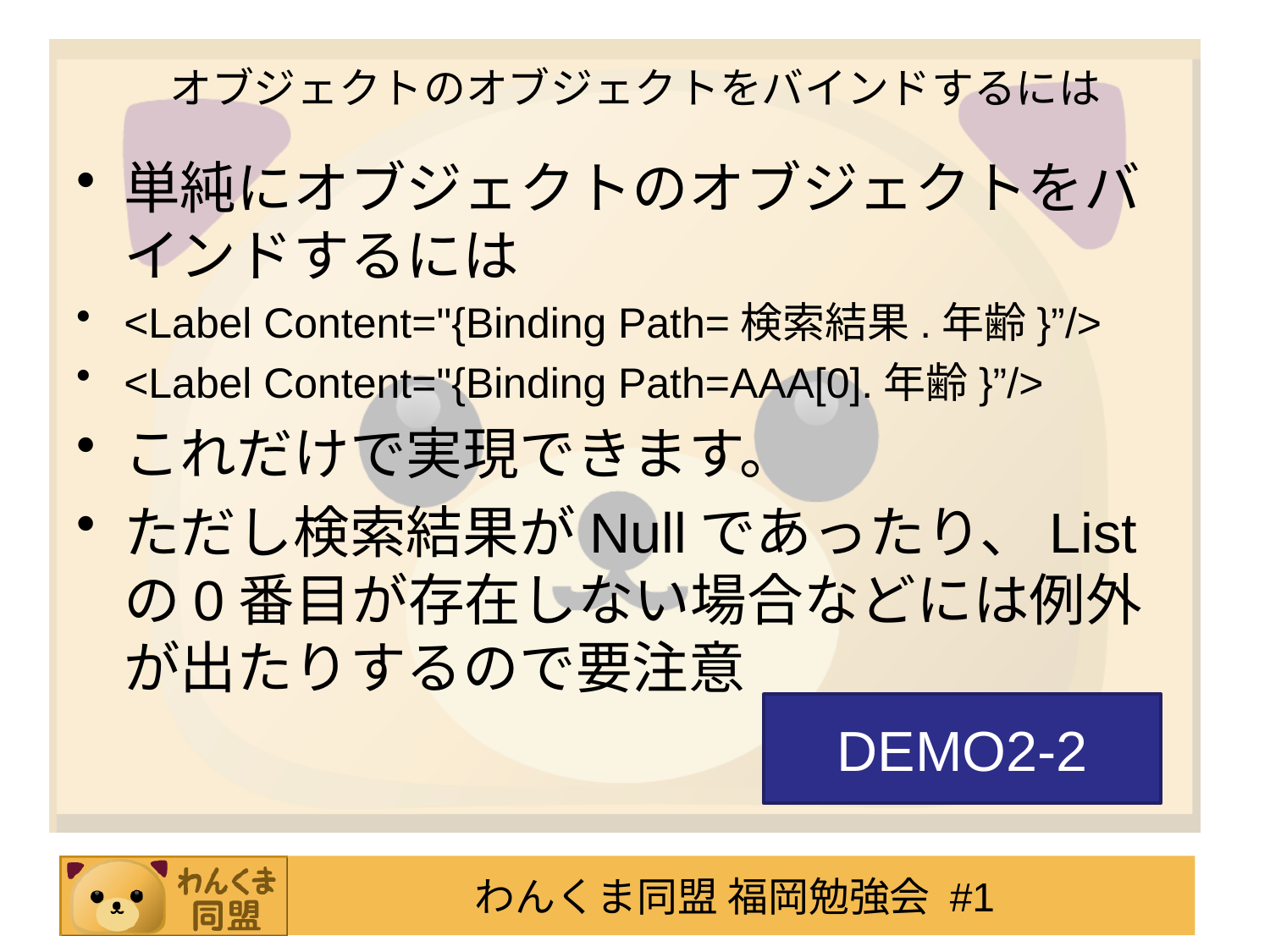

# オブジェクトのオブジェクトをバインドするには
単純にオブジェクトのオブジェクトをバインドするには
<Label Content="{Binding Path=検索結果.年齢}”/>
<Label Content="{Binding Path=AAA[0].年齢}”/>
これだけで実現できます。
ただし検索結果がNullであったり、Listの0番目が存在しない場合などには例外が出たりするので要注意
DEMO2-2